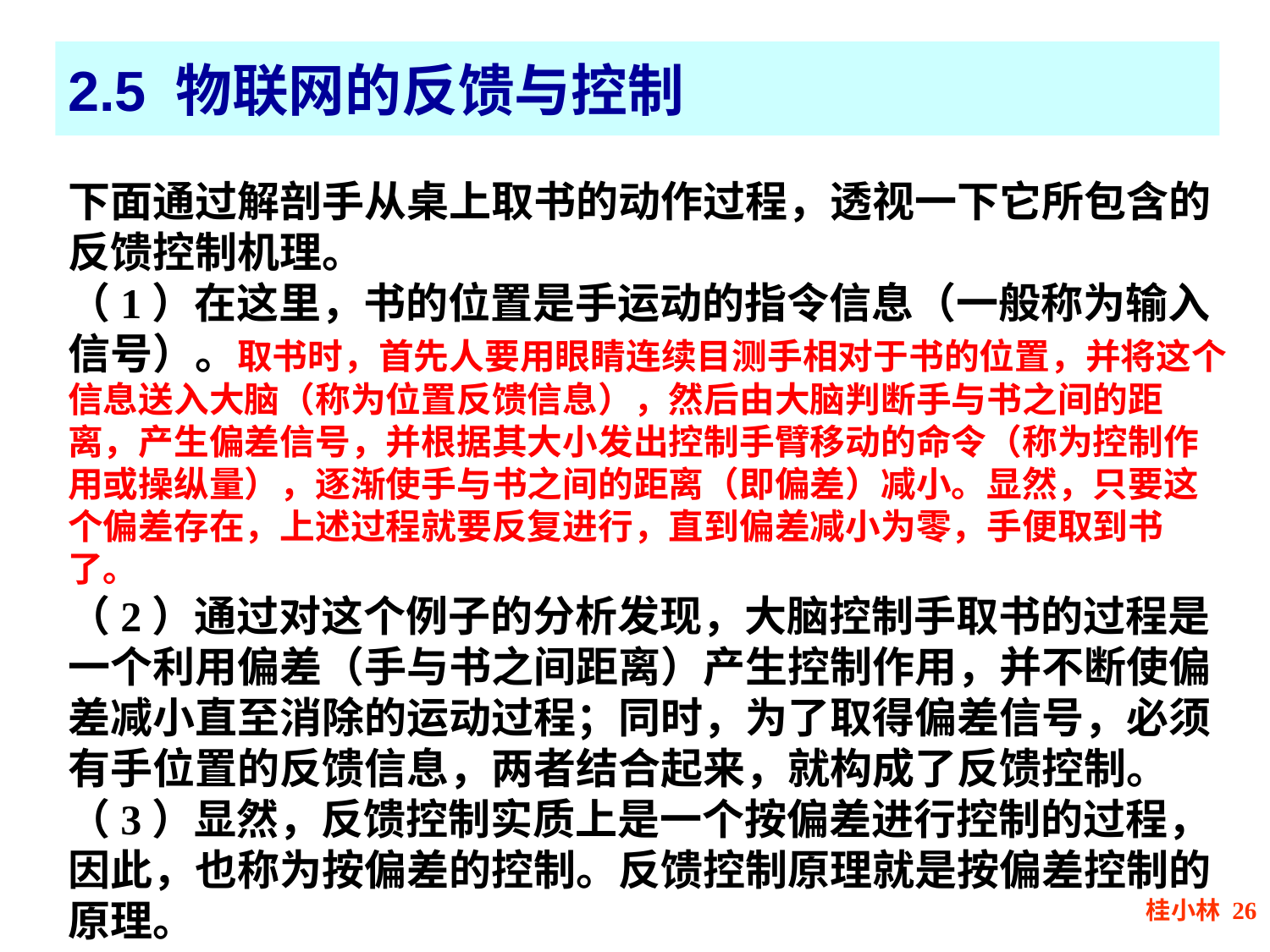

2.5 物联网的反馈与控制
下面通过解剖手从桌上取书的动作过程，透视一下它所包含的反馈控制机理。
（1）在这里，书的位置是手运动的指令信息（一般称为输入信号）。取书时，首先人要用眼睛连续目测手相对于书的位置，并将这个信息送入大脑（称为位置反馈信息），然后由大脑判断手与书之间的距离，产生偏差信号，并根据其大小发出控制手臂移动的命令（称为控制作用或操纵量），逐渐使手与书之间的距离（即偏差）减小。显然，只要这个偏差存在，上述过程就要反复进行，直到偏差减小为零，手便取到书了。
（2）通过对这个例子的分析发现，大脑控制手取书的过程是一个利用偏差（手与书之间距离）产生控制作用，并不断使偏差减小直至消除的运动过程；同时，为了取得偏差信号，必须有手位置的反馈信息，两者结合起来，就构成了反馈控制。
（3）显然，反馈控制实质上是一个按偏差进行控制的过程，因此，也称为按偏差的控制。反馈控制原理就是按偏差控制的原理。
桂小林 26